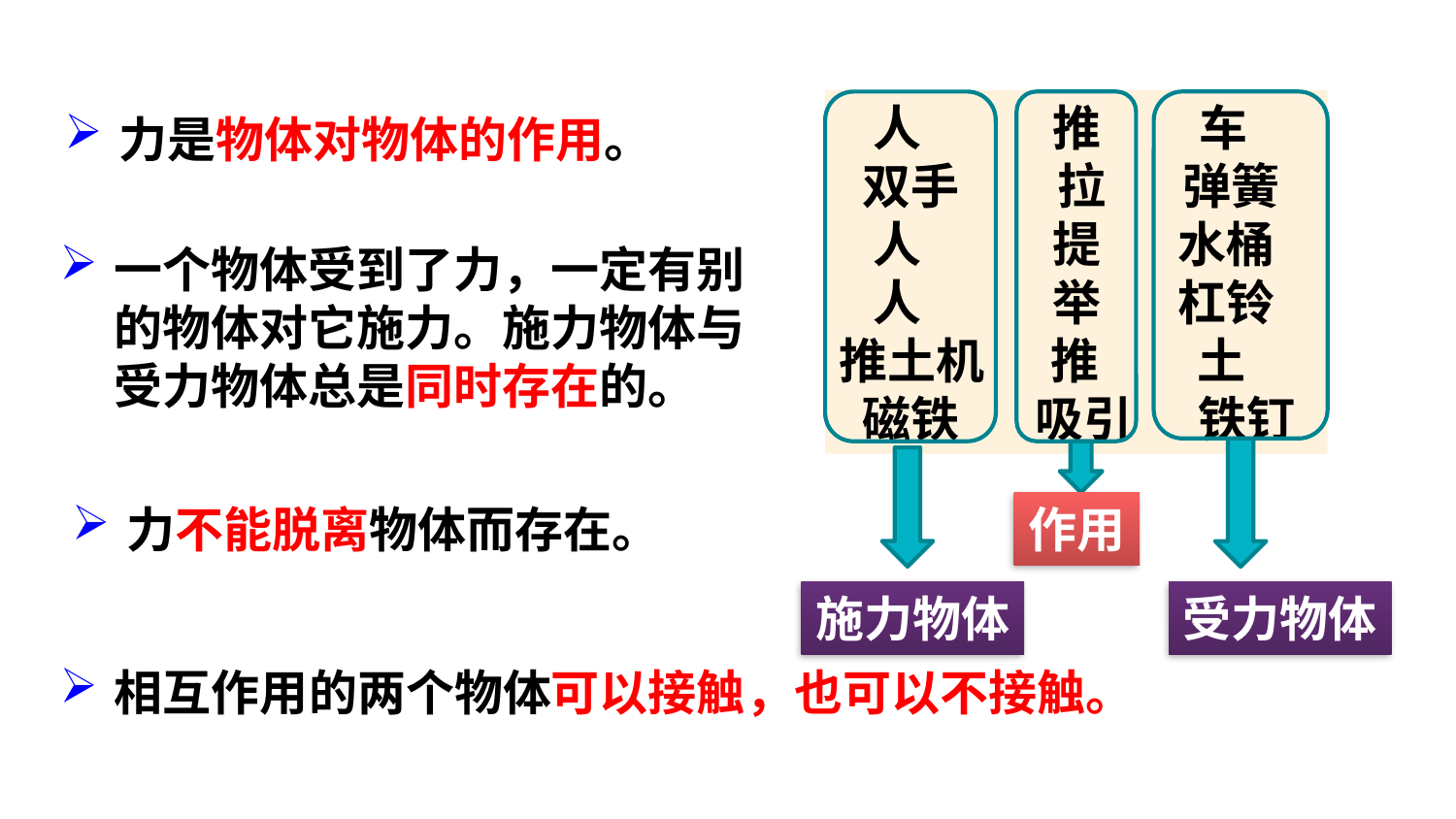

人            推         车
 双手         拉       弹簧
  人            提       水桶
  人            举       杠铃
推土机      推         土
 磁铁       吸引      铁钉

力是物体对物体的作用。
一个物体受到了力，一定有别的物体对它施力。施力物体与受力物体总是同时存在的。

力不能脱离物体而存在。
作用
施力物体
受力物体
相互作用的两个物体可以接触，也可以不接触。